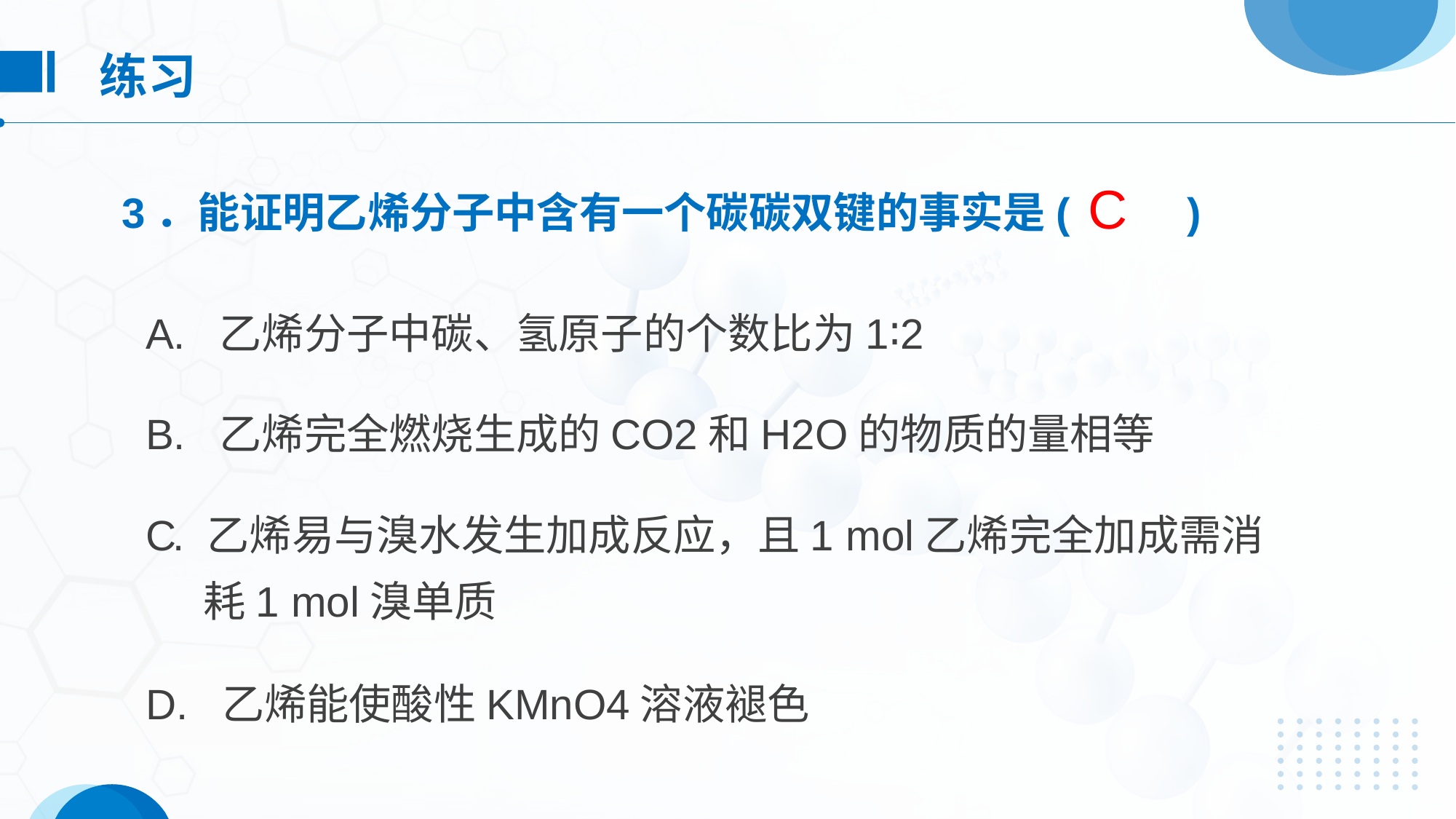

练习

3．能证明乙烯分子中含有一个碳碳双键的事实是( 　　)
C
A.  乙烯分子中碳、氢原子的个数比为1∶2
B.  乙烯完全燃烧生成的CO2和H2O的物质的量相等
乙烯易与溴水发生加成反应，且1 mol乙烯完全加成需消
     耗1 mol溴单质
D.  乙烯能使酸性KMnO4溶液褪色